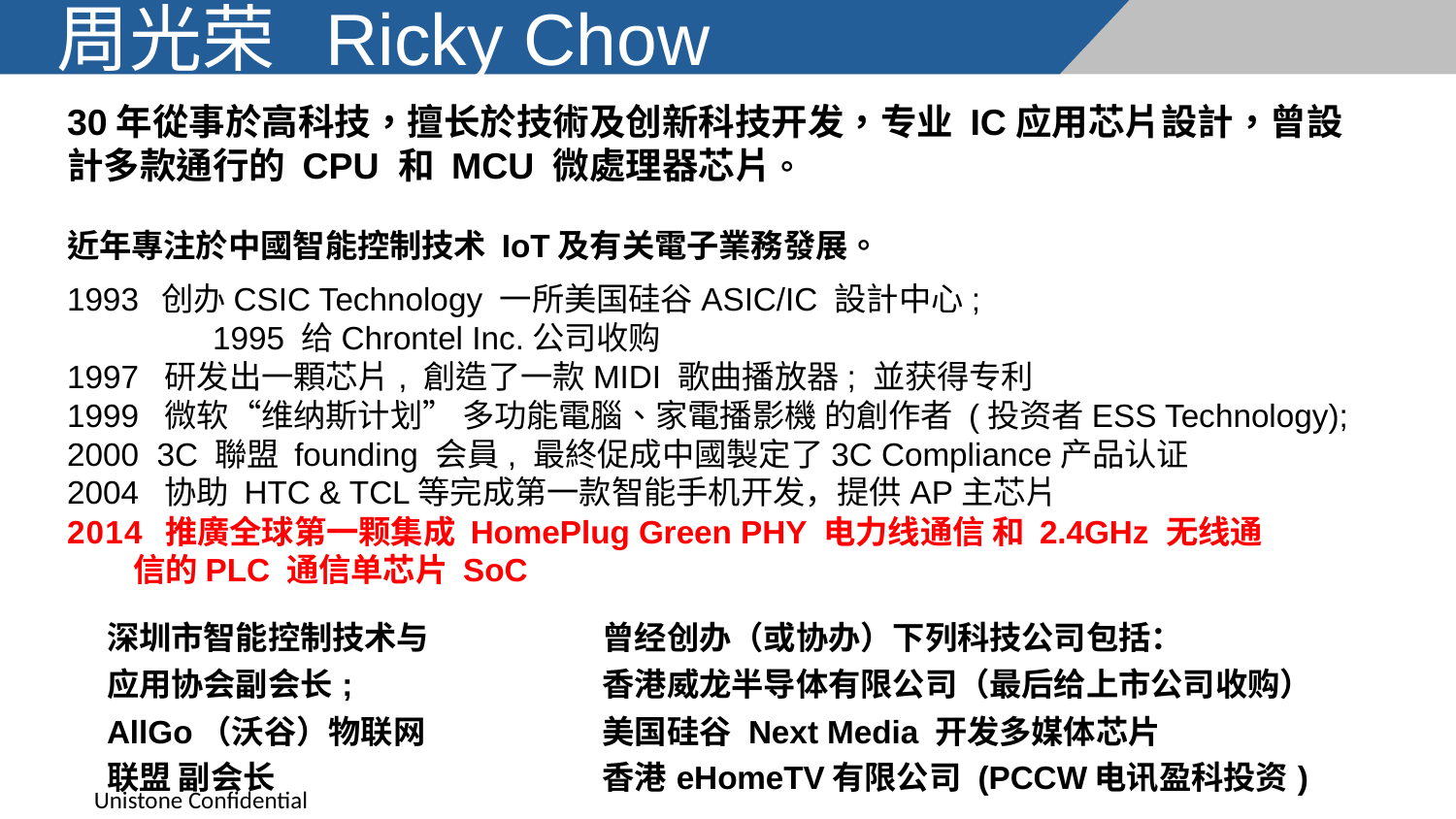

# 周光荣  Ricky Chow
30年從事於高科技，擅长於技術及创新科技开发，专业 IC应用芯片設計，曾設計多款通行的 CPU 和 MCU 微處理器芯片。

近年專注於中國智能控制技术 IoT及有关電子業務發展。

  创办CSIC Technology 一所美国硅谷ASIC/IC 設計中心;
	1995 给Chrontel Inc.公司收购
1997  研发出一顆芯片, 創造了一款MIDI 歌曲播放器; 並获得专利
1999  微软“维纳斯计划” 多功能電腦、家電播影機 的創作者 (投资者ESS Technology);
2000  3C 聯盟 founding 会員, 最終促成中國製定了3C Compliance产品认证
2004  协助 HTC & TCL等完成第一款智能手机开发，提供AP主芯片
  推廣全球第一颗集成 HomePlug Green PHY 电力线通信 和 2.4GHz 无线通
        信的PLC 通信单芯片 SoC

| 深圳市智能控制技术与 应用协会副会长; AllGo（沃谷）物联网 联盟 副会长 | 曾经创办（或协办）下列科技公司包括： 香港威龙半导体有限公司（最后给上市公司收购） 美国硅谷 Next Media 开发多媒体芯片 香港eHomeTV有限公司 (PCCW电讯盈科投资) |
| --- | --- |